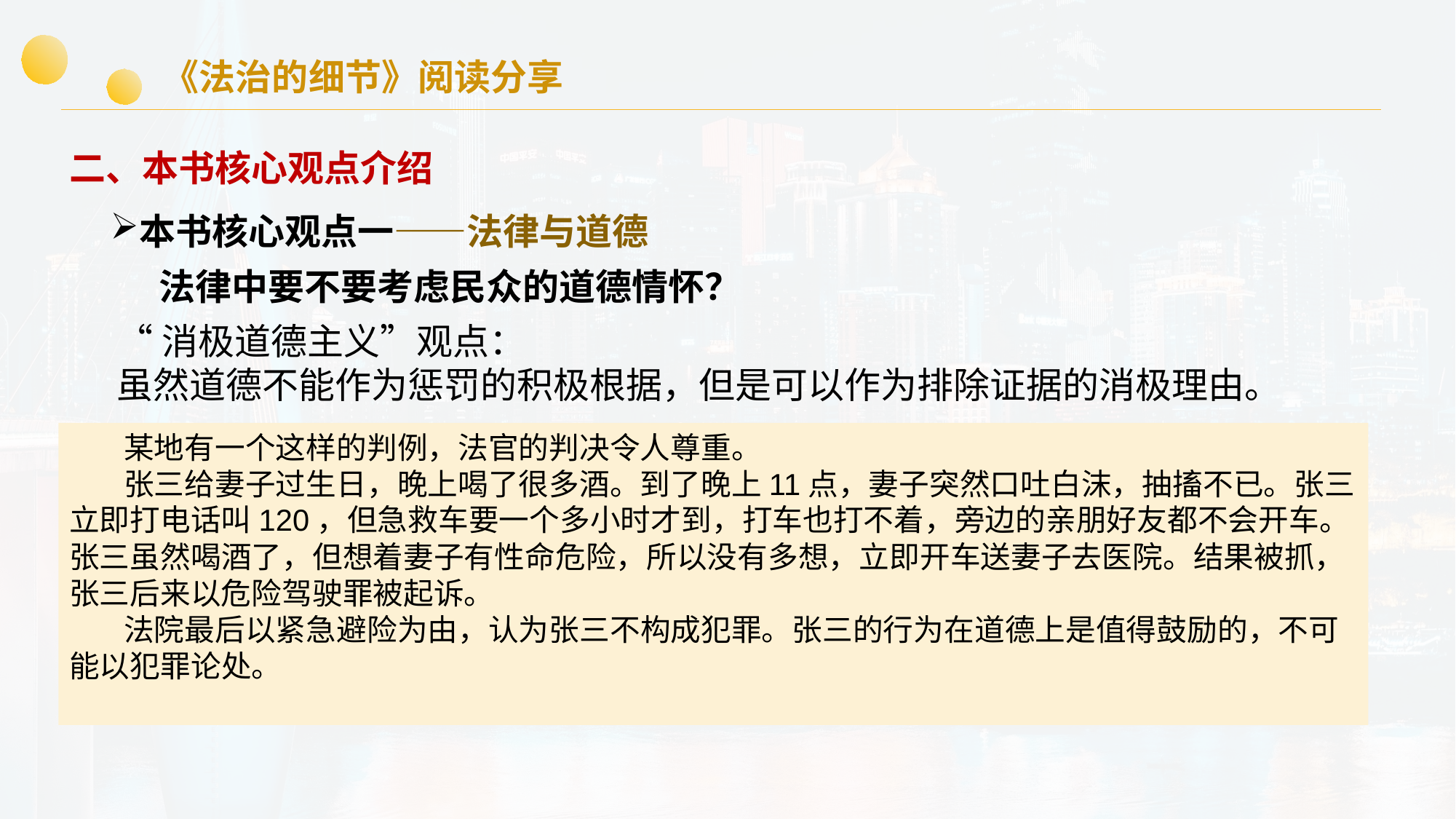

《法治的细节》阅读分享
二、本书核心观点介绍
本书核心观点一——法律与道德
法律中要不要考虑民众的道德情怀？
“消极道德主义”观点：
虽然道德不能作为惩罚的积极根据，但是可以作为排除证据的消极理由。
某地有一个这样的判例，法官的判决令人尊重。
张三给妻子过生日，晚上喝了很多酒。到了晚上11点，妻子突然口吐白沫，抽搐不已。张三立即打电话叫120，但急救车要一个多小时才到，打车也打不着，旁边的亲朋好友都不会开车。张三虽然喝酒了，但想着妻子有性命危险，所以没有多想，立即开车送妻子去医院。结果被抓，张三后来以危险驾驶罪被起诉。
法院最后以紧急避险为由，认为张三不构成犯罪。张三的行为在道德上是值得鼓励的，不可能以犯罪论处。